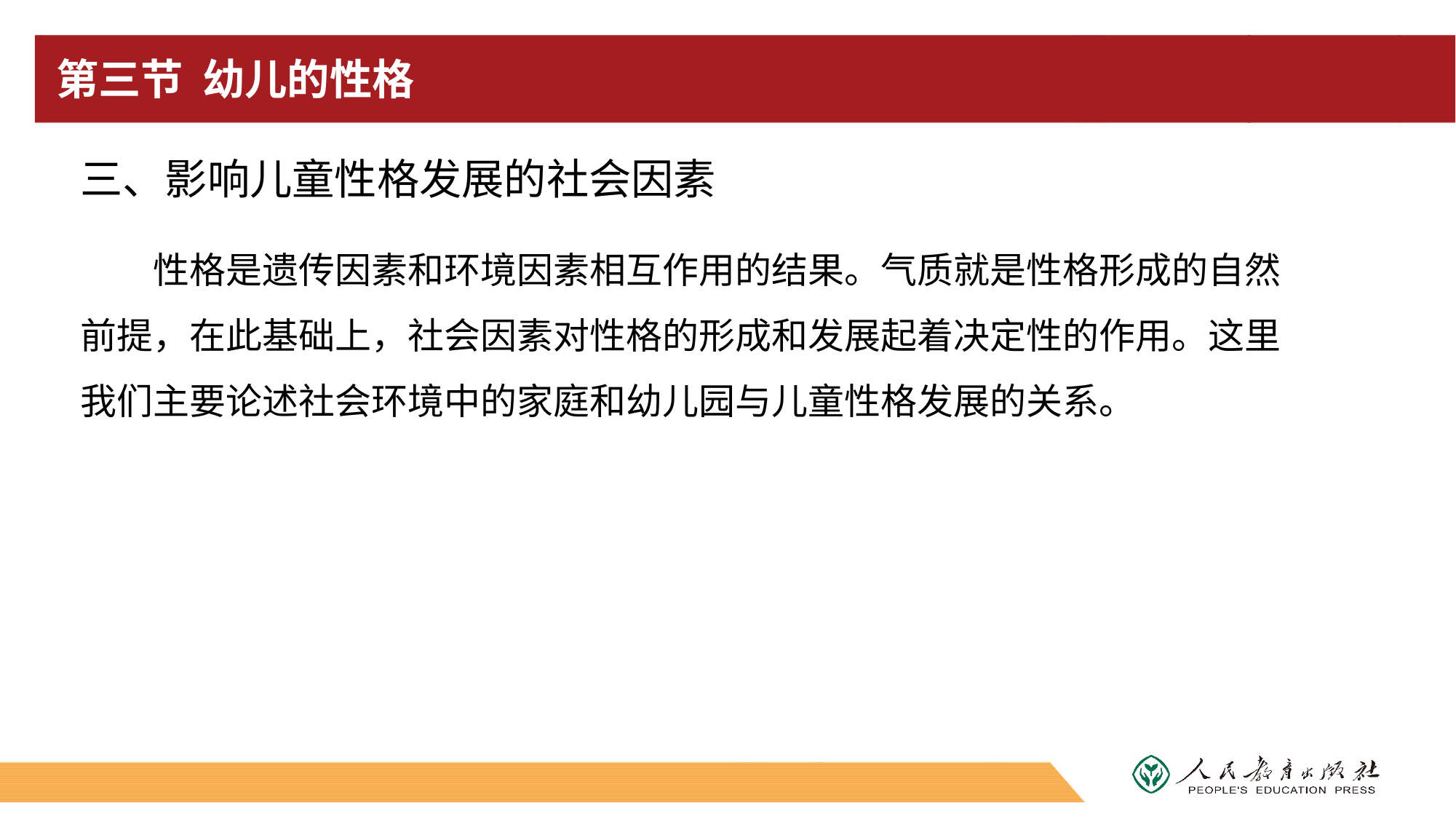

# 第三节  幼儿的性格
三、影响儿童性格发展的社会因素
性格是遗传因素和环境因素相互作用的结果。气质就是性格形成的自然前提，在此基础上，社会因素对性格的形成和发展起着决定性的作用。这里我们主要论述社会环境中的家庭和幼儿园与儿童性格发展的关系。